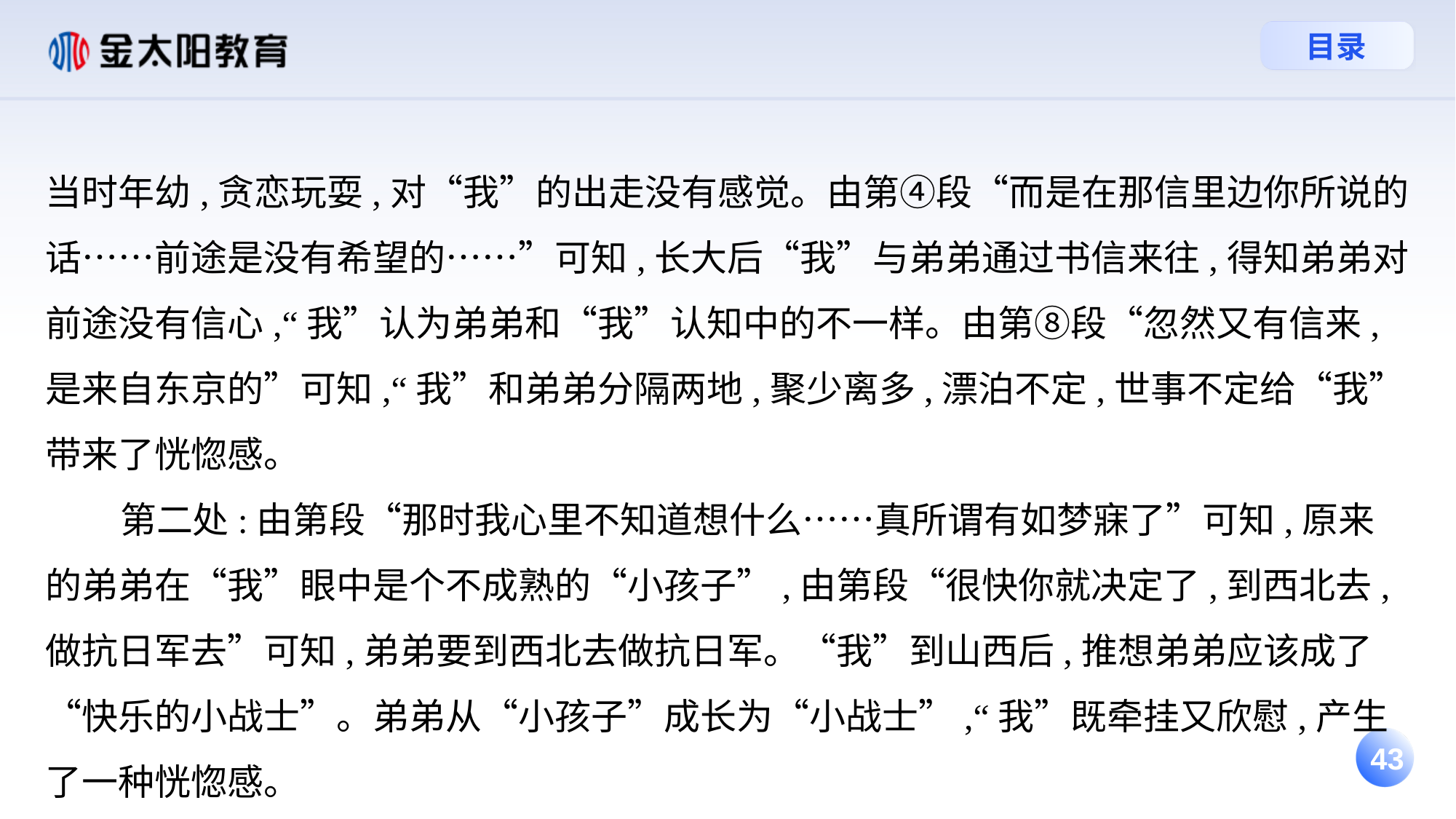

当时年幼,贪恋玩耍,对“我”的出走没有感觉。由第④段“而是在那信里边你所说的话……前途是没有希望的……”可知,长大后“我”与弟弟通过书信来往,得知弟弟对前途没有信心,“我”认为弟弟和“我”认知中的不一样。由第⑧段“忽然又有信来,是来自东京的”可知,“我”和弟弟分隔两地,聚少离多,漂泊不定,世事不定给“我”带来了恍惚感。
        第二处:由第段“那时我心里不知道想什么……真所谓有如梦寐了”可知,原来的弟弟在“我”眼中是个不成熟的“小孩子”,由第段“很快你就决定了,到西北去,做抗日军去”可知,弟弟要到西北去做抗日军。“我”到山西后,推想弟弟应该成了“快乐的小战士”。弟弟从“小孩子”成长为“小战士”,“我”既牵挂又欣慰,产生了一种恍惚感。